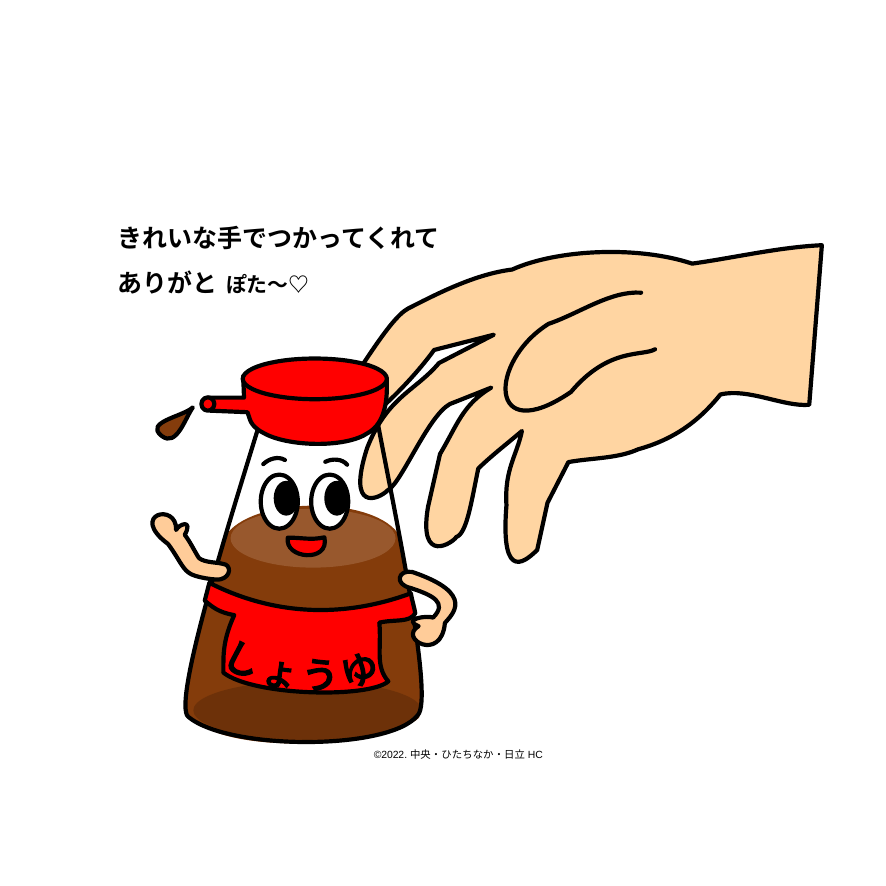

きれいな手でつかってくれて
ありがと　ぽた～♡

しょうゆ

©2022.中央・ひたちなか・日立HC